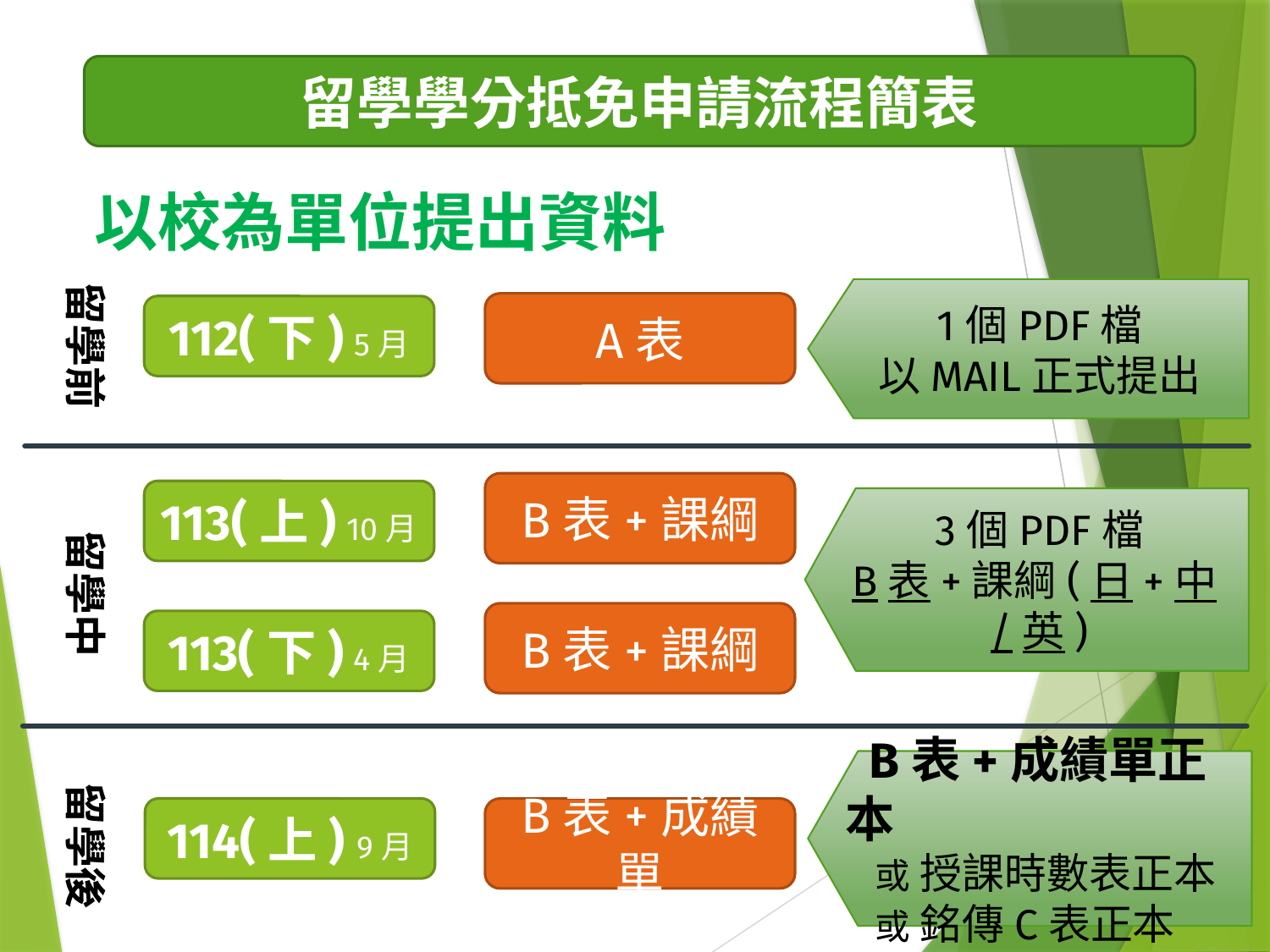

留學學分抵免申請流程簡表
以校為單位提出資料
留學前
1個PDF檔
以MAIL正式提出
A表
112(下) 5月
B表+課綱
113(上) 10月
3個PDF檔
B表+課綱(日+中/英)
留學中
B表+課綱
113(下) 4月
  B表+成績單正本
  或 授課時數表正本
  或 銘傳C表正本
留學後
114(上) 9月
B表+成績單